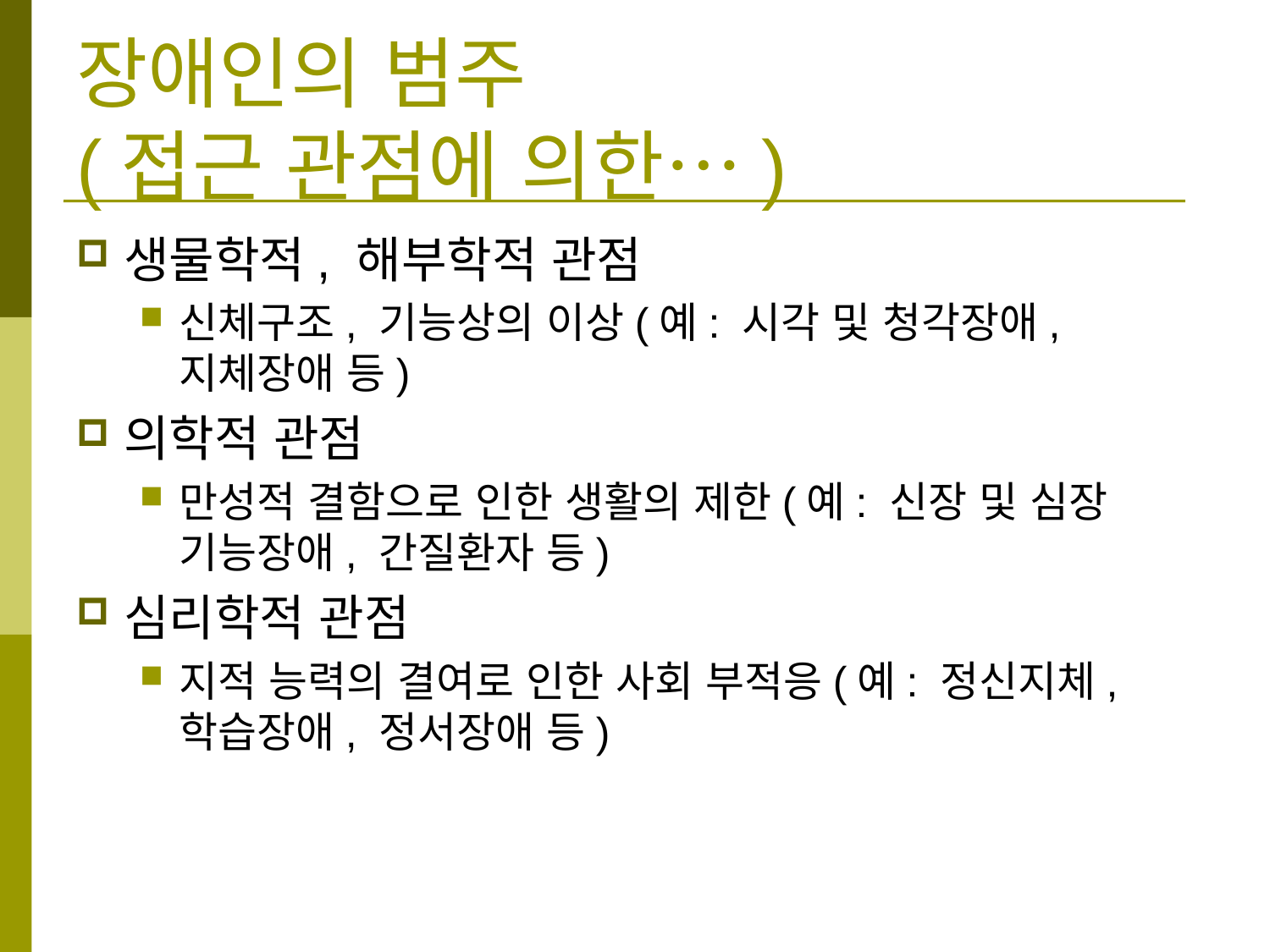

장애인의 범주
(접근 관점에 의한…)
생물학적, 해부학적 관점
신체구조, 기능상의 이상(예: 시각 및 청각장애, 지체장애 등)
의학적 관점
만성적 결함으로 인한 생활의 제한(예: 신장 및 심장 기능장애, 간질환자 등)
심리학적 관점
지적 능력의 결여로 인한 사회 부적응(예: 정신지체, 학습장애, 정서장애 등)